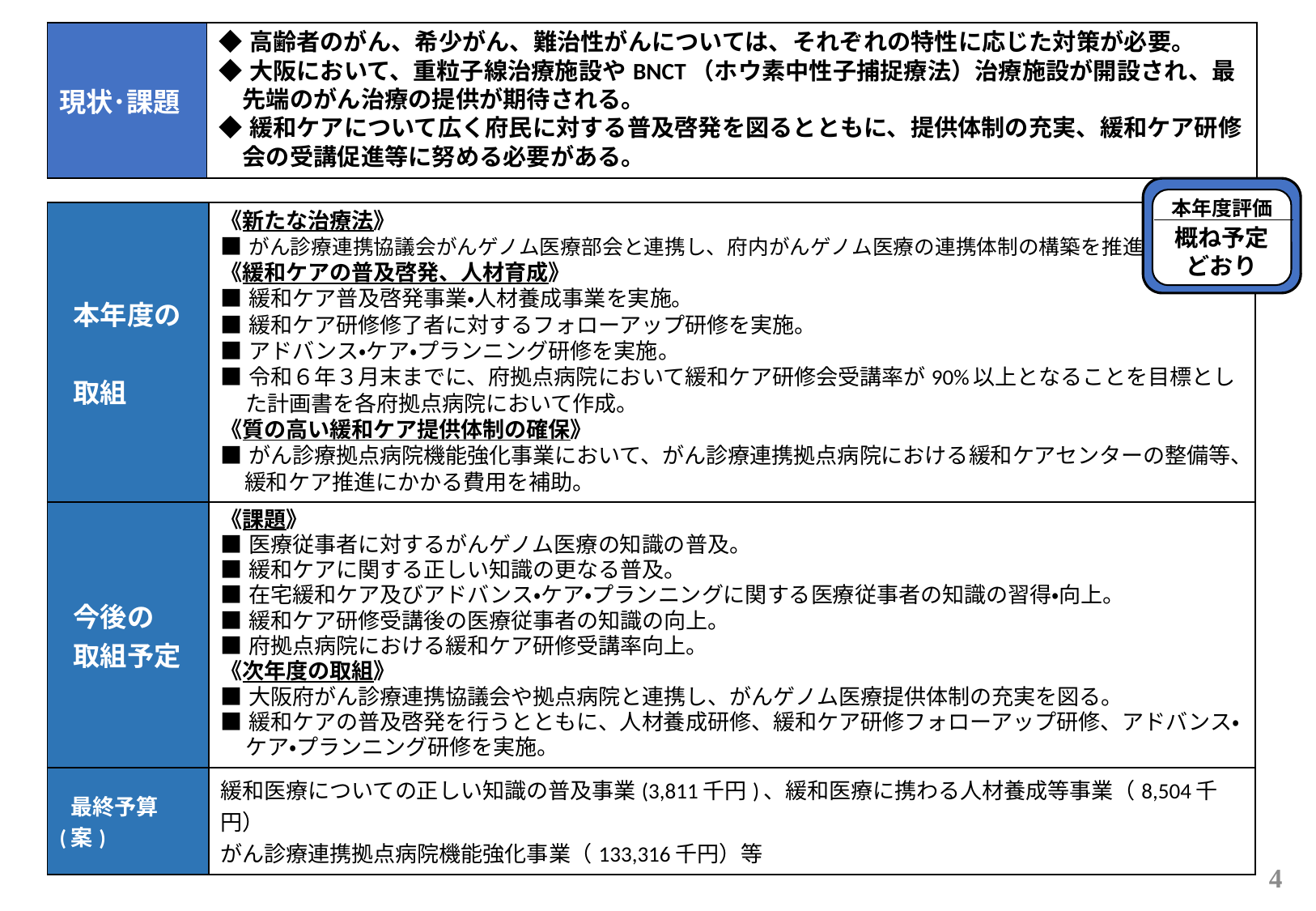

| 現状･課題 | ◆高齢者のがん、希少がん、難治性がんについては、それぞれの特性に応じた対策が必要。 ◆大阪において、重粒子線治療施設やBNCT（ホウ素中性子捕捉療法）治療施設が開設され、最先端のがん治療の提供が期待される。　 ◆緩和ケアについて広く府民に対する普及啓発を図るとともに、提供体制の充実、緩和ケア研修会の受講促進等に努める必要がある。 |
| --- | --- |

本年度評価

概ね予定
どおり
| 本年度の 取組 | 《新たな治療法》 ■がん診療連携協議会がんゲノム医療部会と連携し、府内がんゲノム医療の連携体制の構築を推進。 《緩和ケアの普及啓発、人材育成》 ■緩和ケア普及啓発事業・人材養成事業を実施。 ■緩和ケア研修修了者に対するフォローアップ研修を実施。 ■アドバンス・ケア・プランニング研修を実施。 ■令和６年３月末までに、府拠点病院において緩和ケア研修会受講率が90%以上となることを目標とした計画書を各府拠点病院において作成。 《質の高い緩和ケア提供体制の確保》 ■がん診療拠点病院機能強化事業において、がん診療連携拠点病院における緩和ケアセンターの整備等、緩和ケア推進にかかる費用を補助。 |
| --- | --- |
| 今後の 取組予定 | 《課題》 ■医療従事者に対するがんゲノム医療の知識の普及。 ■緩和ケアに関する正しい知識の更なる普及。 ■在宅緩和ケア及びアドバンス・ケア・プランニングに関する医療従事者の知識の習得・向上。 ■緩和ケア研修受講後の医療従事者の知識の向上。 ■府拠点病院における緩和ケア研修受講率向上。 《次年度の取組》 ■大阪府がん診療連携協議会や拠点病院と連携し、がんゲノム医療提供体制の充実を図る。 ■緩和ケアの普及啓発を行うとともに、人材養成研修、緩和ケア研修フォローアップ研修、アドバンス・ケア・プランニング研修を実施。 |
| 最終予算(案) | 緩和医療についての正しい知識の普及事業(3,811千円)、緩和医療に携わる人材養成等事業（8,504千円） がん診療連携拠点病院機能強化事業（133,316千円）等 |
4